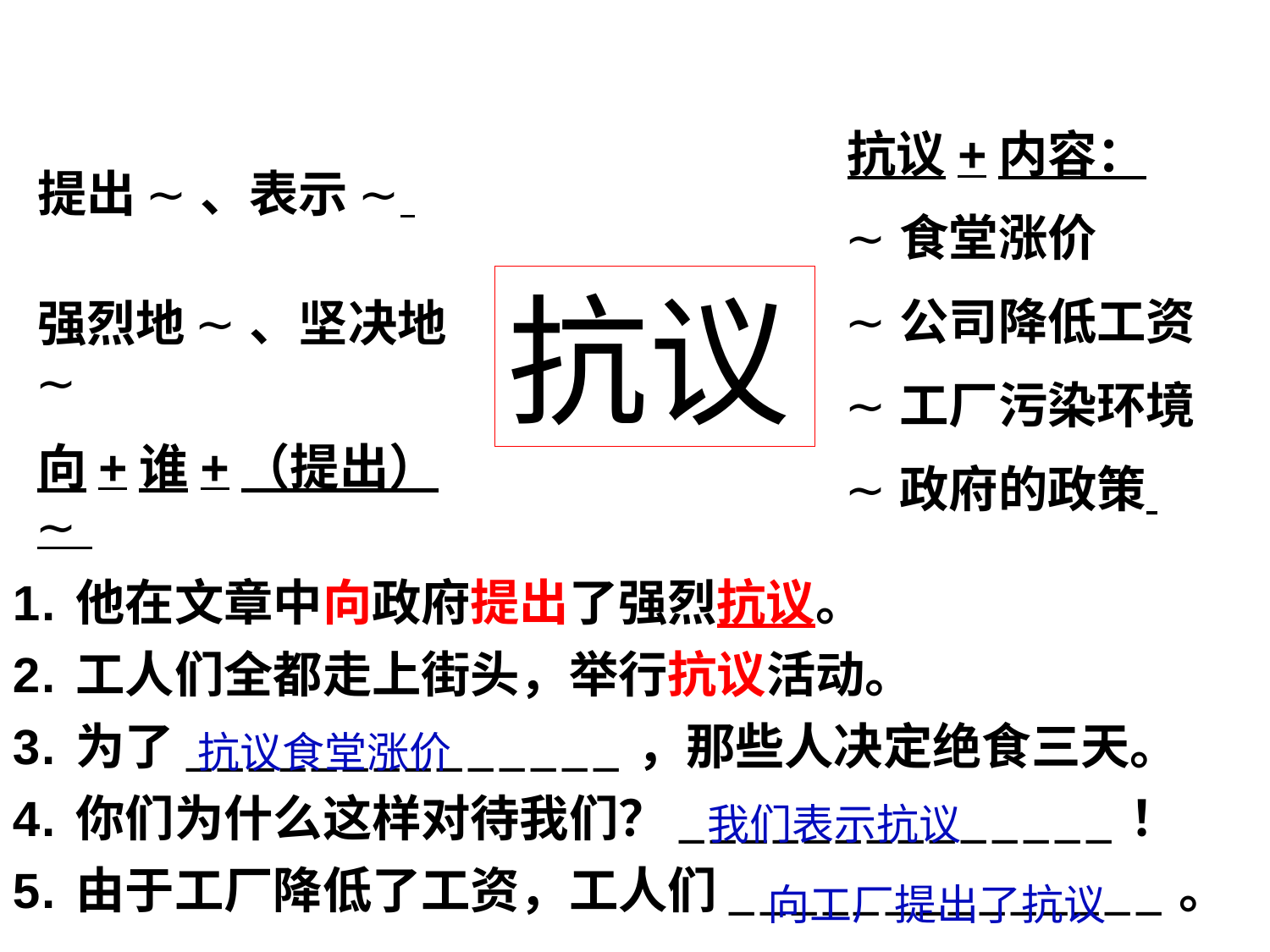

抗议+内容：
~食堂涨价
~公司降低工资
~工厂污染环境
~政府的政策
提出~、表示~
抗议
强烈地~、坚决地~
向+谁+（提出）~
他在文章中向政府提出了强烈抗议。
工人们全都走上街头，举行抗议活动。
为了______________，那些人决定绝食三天。
你们为什么这样对待我们？______________！
由于工厂降低了工资，工人们______________。
抗议食堂涨价
我们表示抗议
向工厂提出了抗议